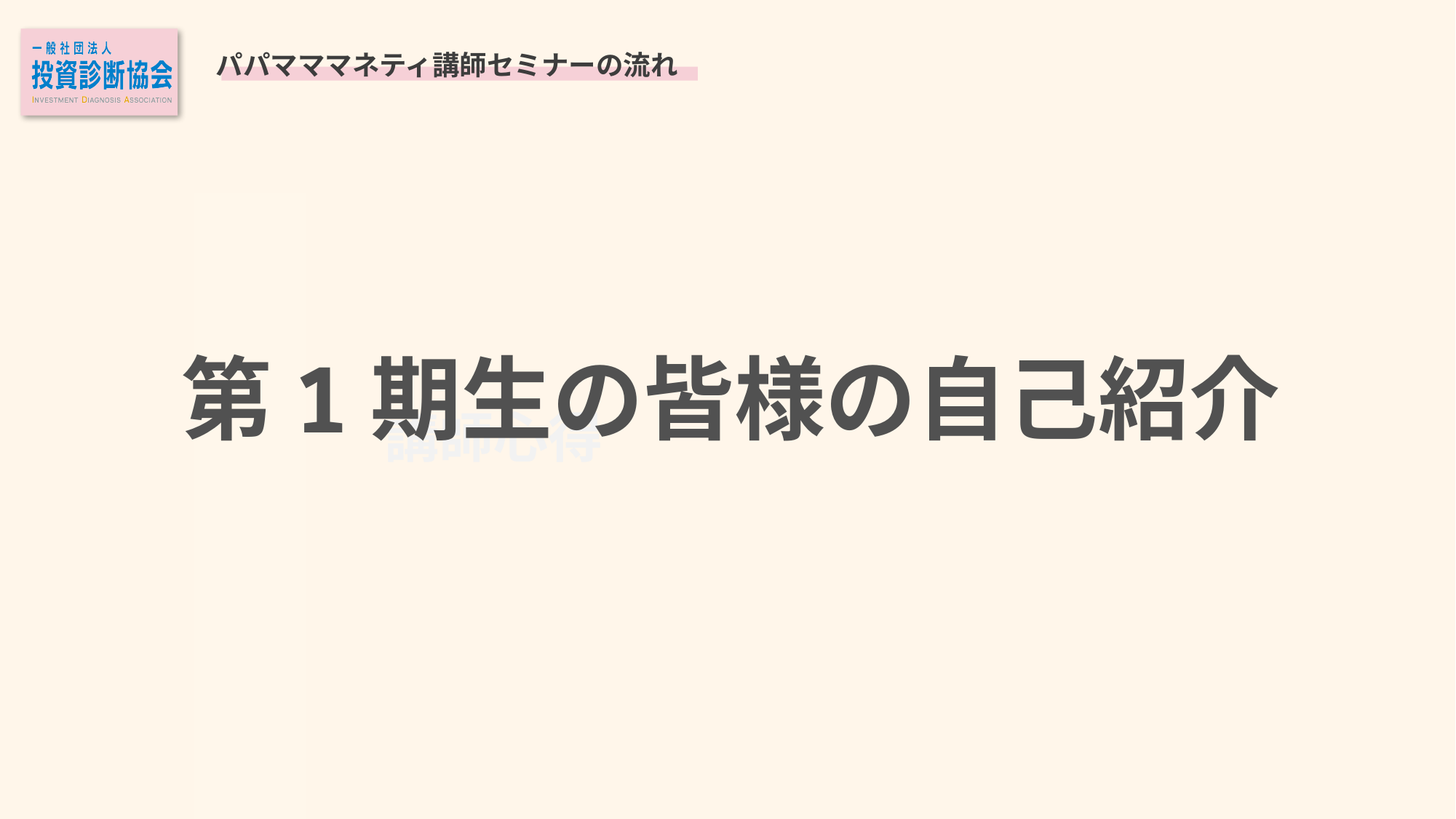

パパマママネティ講師セミナーの流れ

第1期生の皆様の自己紹介
講師心得